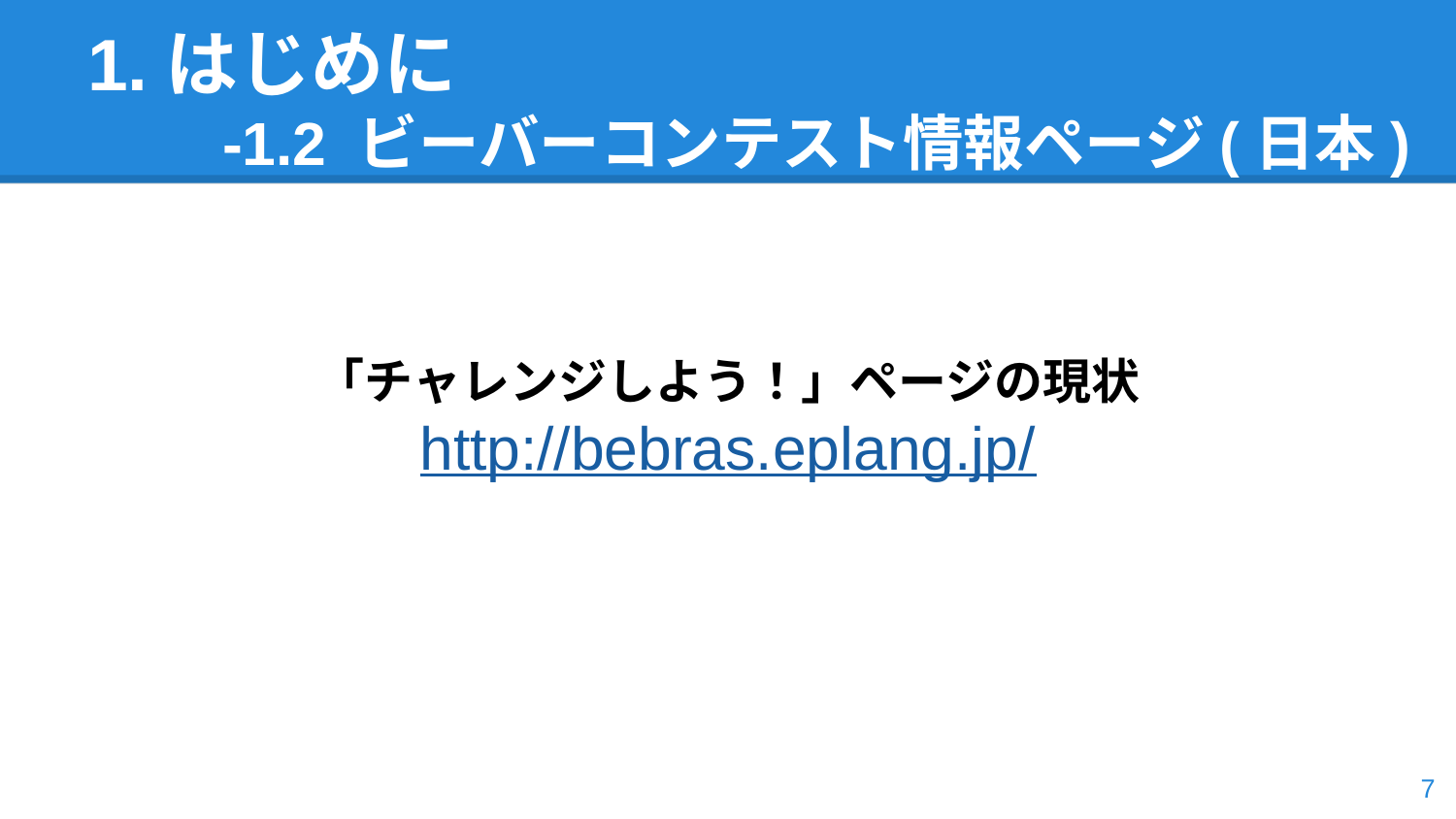

# 1.はじめに
-1.2 ビーバーコンテスト情報ページ(日本)

「チャレンジしよう！」ページの現状
http://bebras.eplang.jp/
7